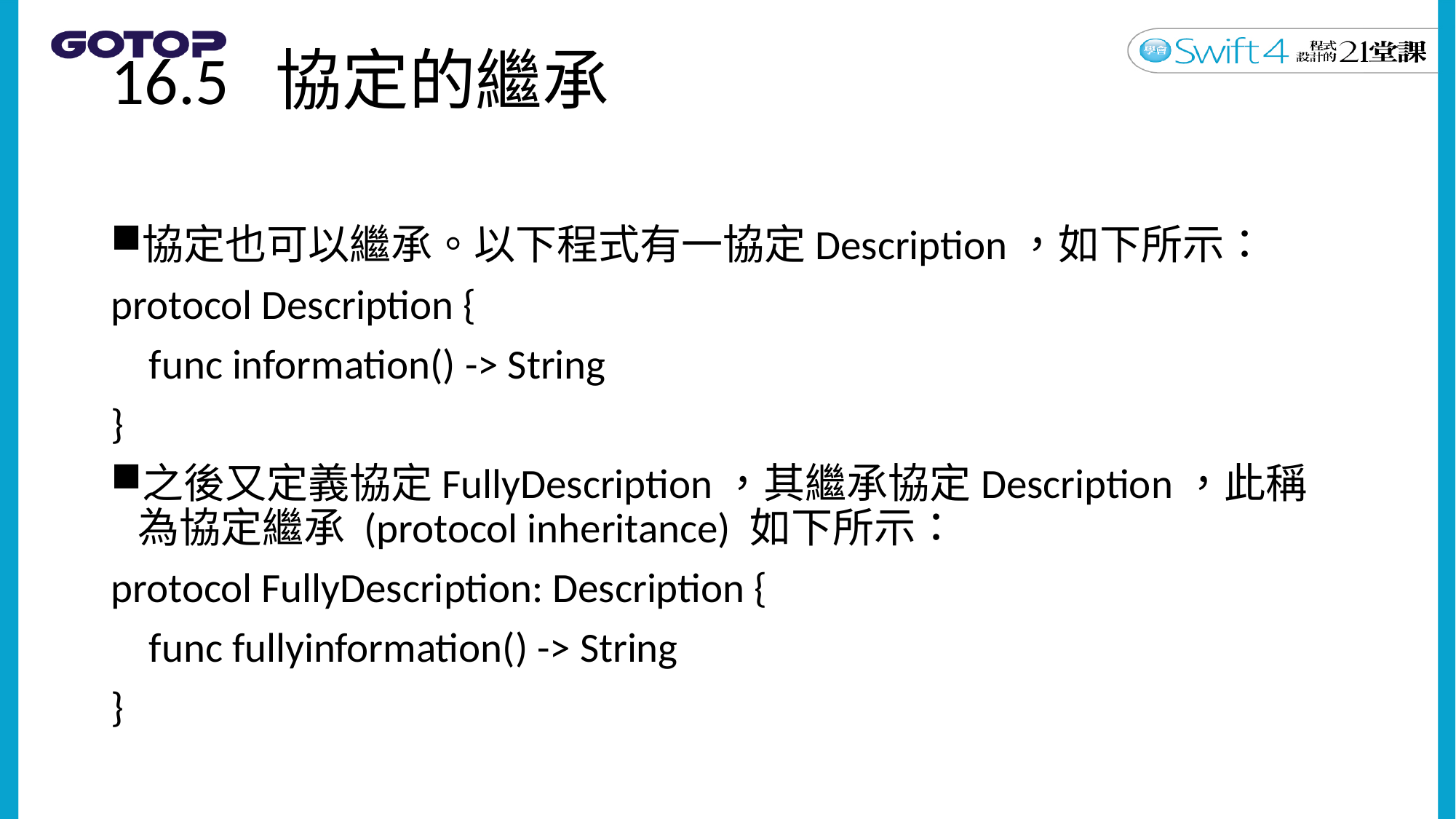

# 16.5  協定的繼承
協定也可以繼承。以下程式有一協定Description，如下所示：
protocol Description {
    func information() -> String
}
之後又定義協定FullyDescription，其繼承協定Description，此稱為協定繼承 (protocol inheritance) 如下所示：
protocol FullyDescription: Description {
    func fullyinformation() -> String
}